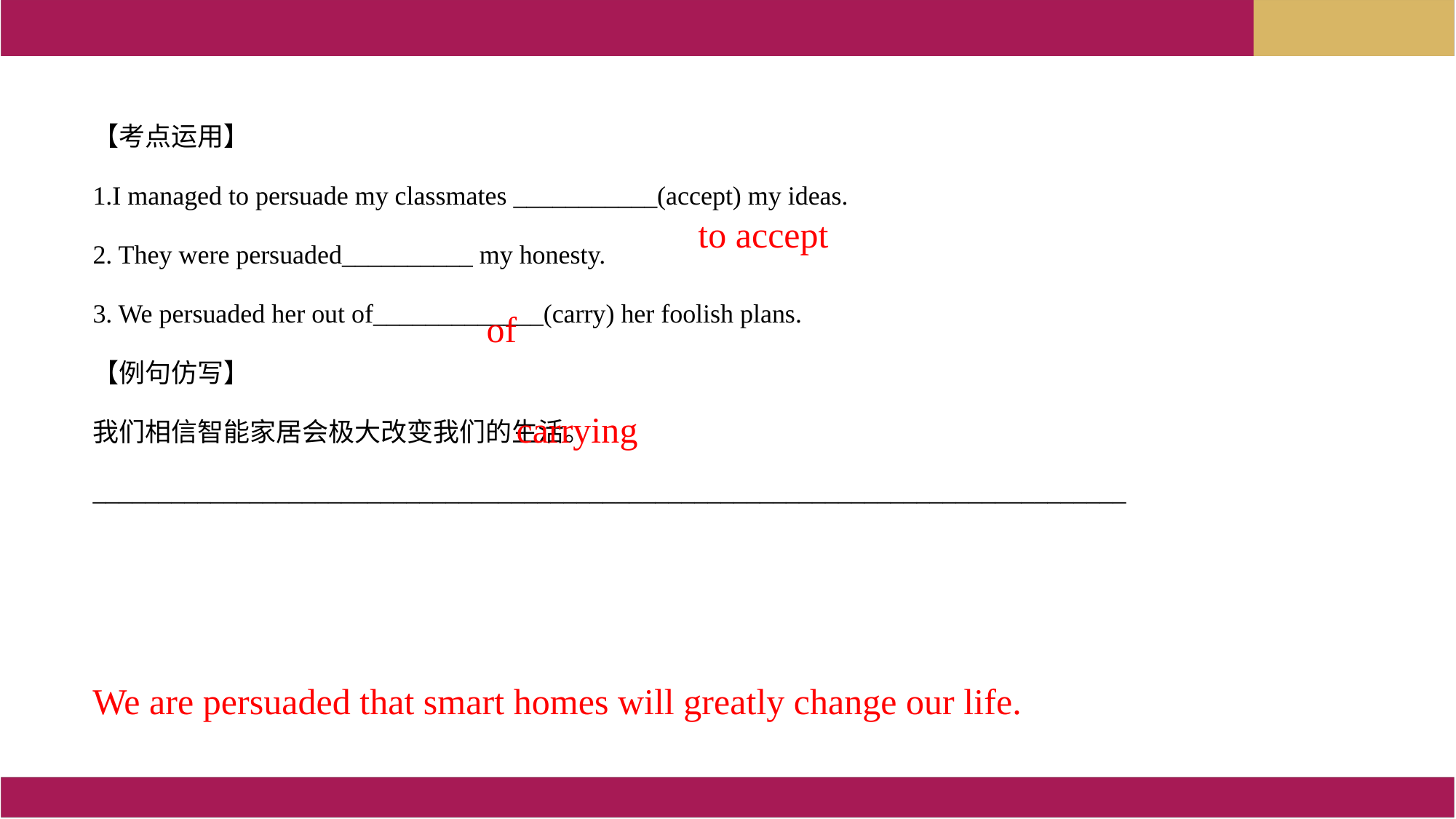

【考点运用】
1.I managed to persuade my classmates ___________(accept) my ideas.
2. They were persuaded__________ my honesty.
3. We persuaded her out of_____________(carry) her foolish plans.
【例句仿写】
我们相信智能家居会极大改变我们的生活。
_______________________________________________________________________________

 to accept
of
 carrying
We are persuaded that smart homes will greatly change our life.